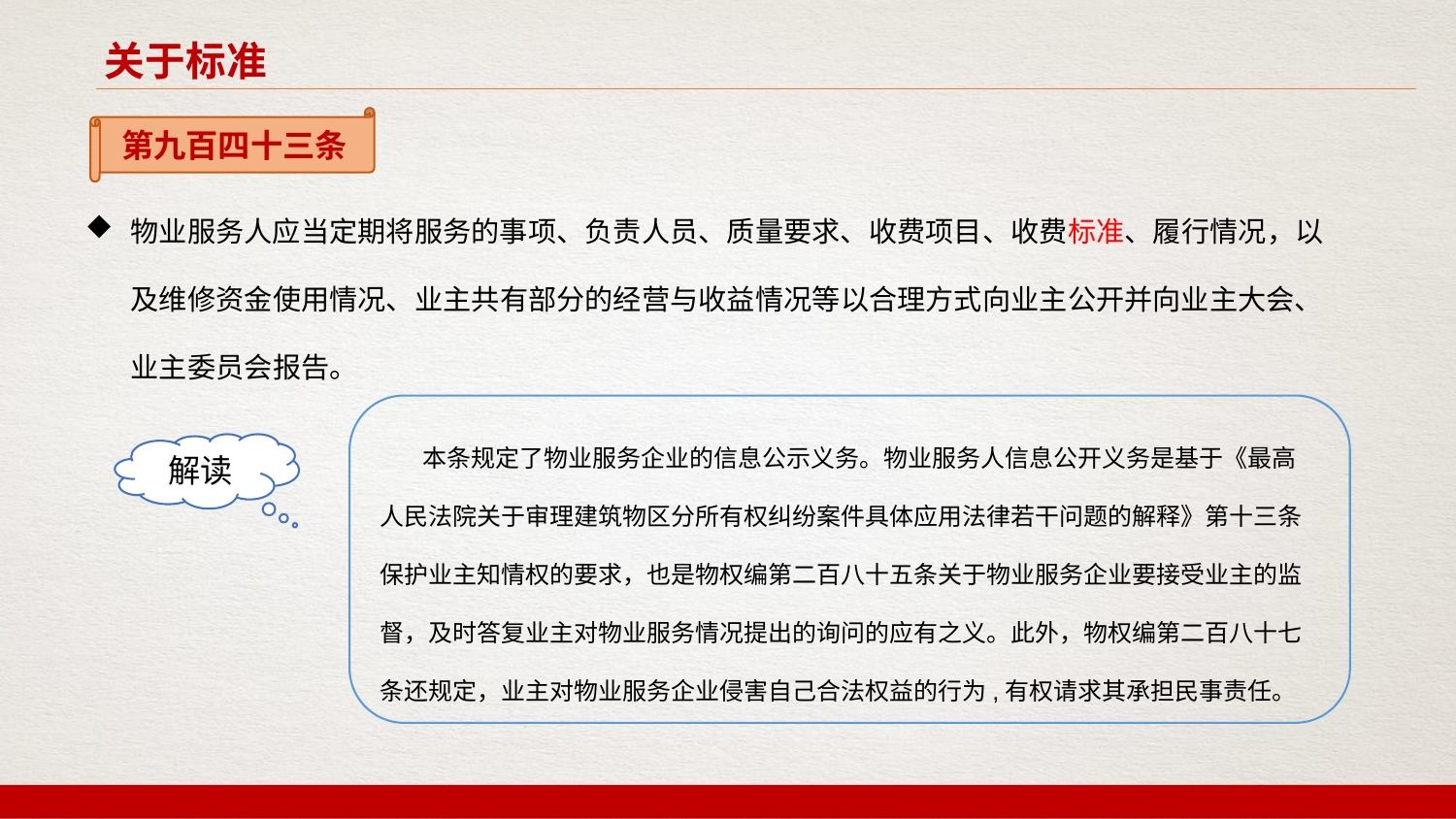

关于标准
第九百四十三条
物业服务人应当定期将服务的事项、负责人员、质量要求、收费项目、收费标准、履行情况，以及维修资金使用情况、业主共有部分的经营与收益情况等以合理方式向业主公开并向业主大会、业主委员会报告。
       本条规定了物业服务企业的信息公示义务。物业服务人信息公开义务是基于《最高人民法院关于审理建筑物区分所有权纠纷案件具体应用法律若干问题的解释》第十三条保护业主知情权的要求，也是物权编第二百八十五条关于物业服务企业要接受业主的监督，及时答复业主对物业服务情况提出的询问的应有之义。此外，物权编第二百八十七条还规定，业主对物业服务企业侵害自己合法权益的行为,有权请求其承担民事责任。
解读